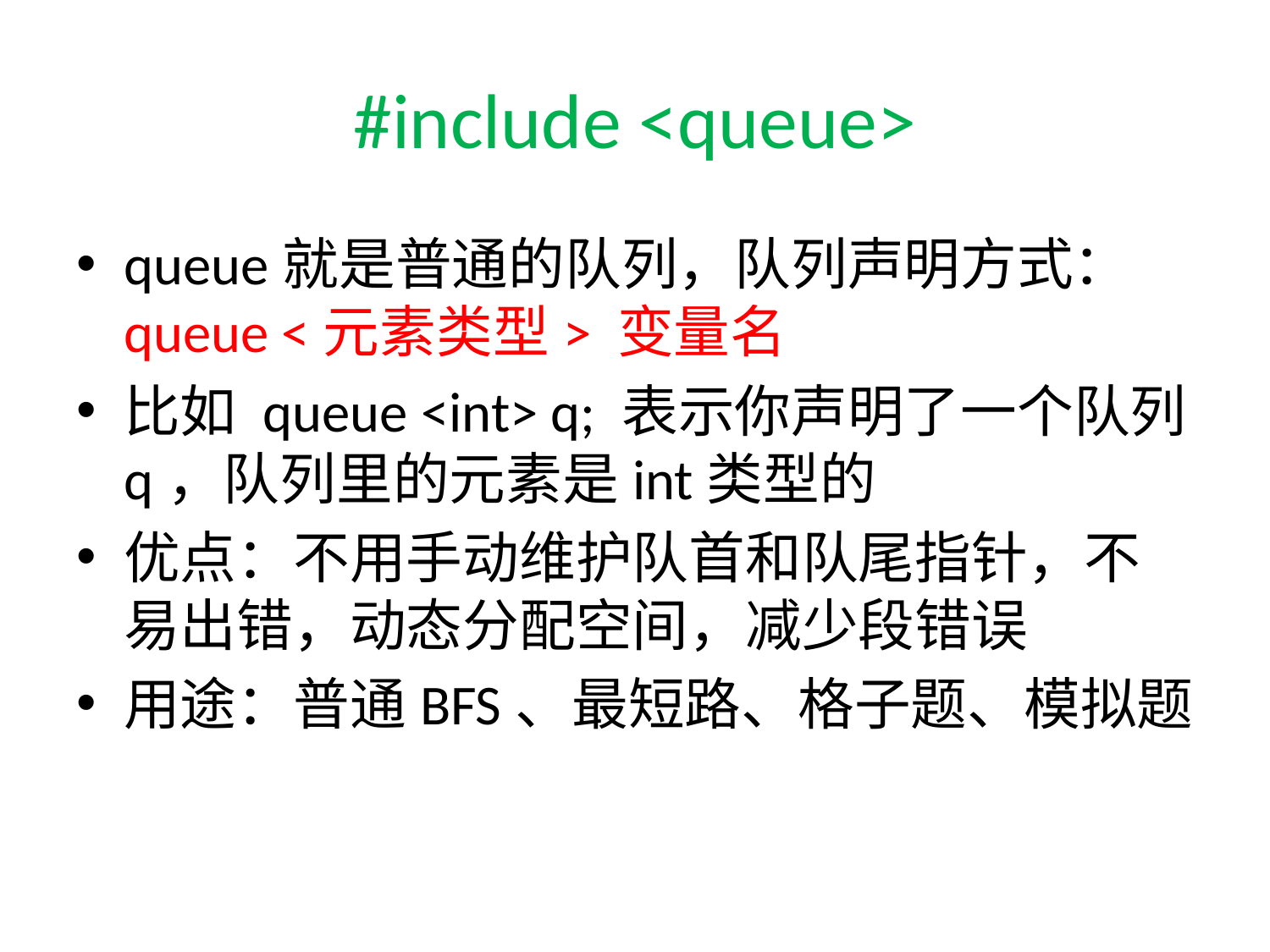

# #include <queue>
queue就是普通的队列，队列声明方式： queue <元素类型> 变量名
比如 queue <int> q; 表示你声明了一个队列q，队列里的元素是int类型的
优点：不用手动维护队首和队尾指针，不易出错，动态分配空间，减少段错误
用途：普通BFS、最短路、格子题、模拟题